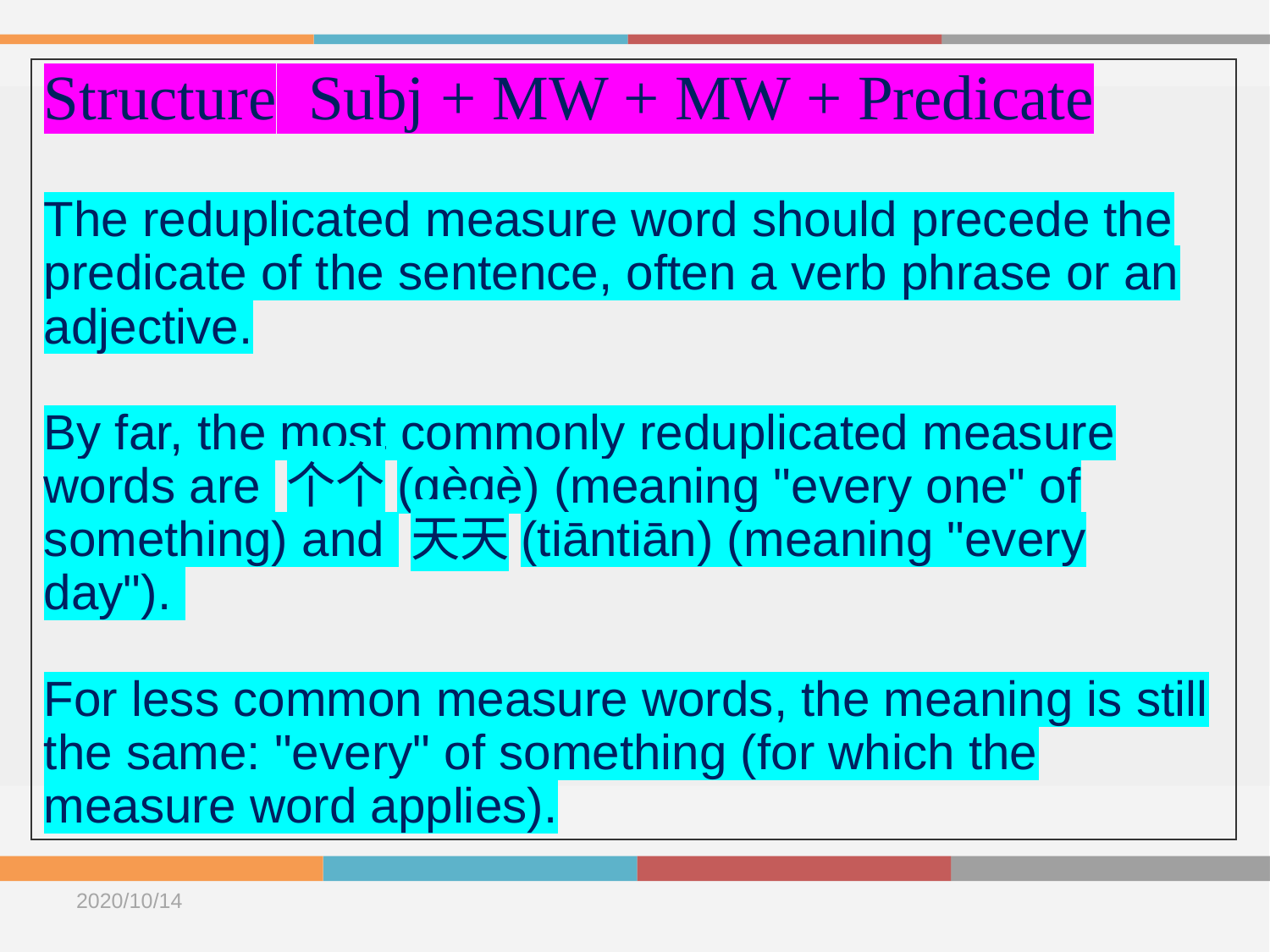

# Structure  Subj + MW + MW + Predicate The reduplicated measure word should precede the predicate of the sentence, often a verb phrase or an adjective. By far, the most commonly reduplicated measure words are 个个(gègè) (meaning "every one" of something) and 天天(tiāntiān) (meaning "every day"). For less common measure words, the meaning is still the same: "every" of something (for which the measure word applies).
2020/10/14